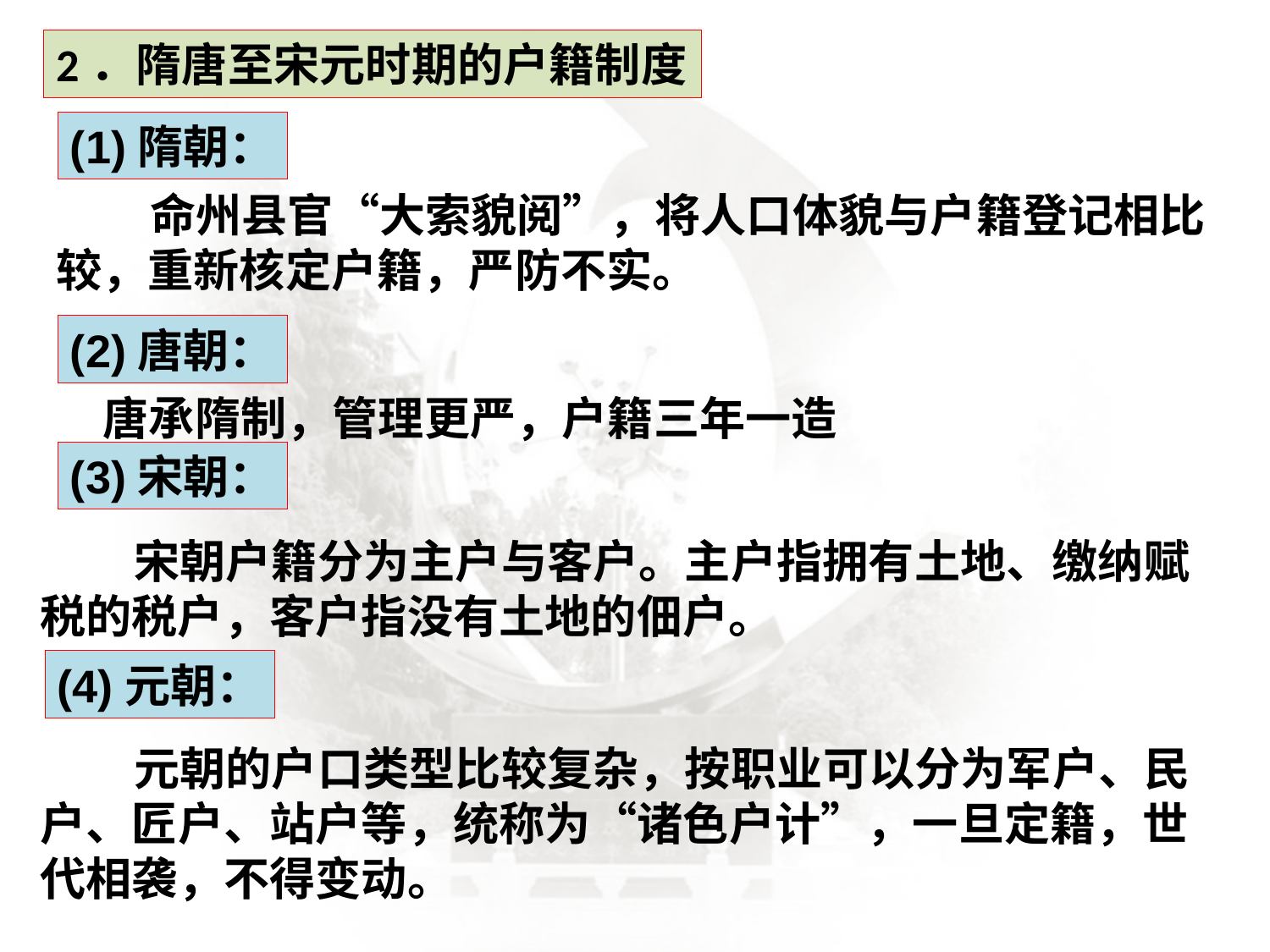

2．隋唐至宋元时期的户籍制度
(1)隋朝：
        命州县官“大索貌阅”，将人口体貌与户籍登记相比较，重新核定户籍，严防不实。
(2)唐朝：
     唐承隋制，管理更严，户籍三年一造
(3)宋朝：
        宋朝户籍分为主户与客户。主户指拥有土地、缴纳赋税的税户，客户指没有土地的佃户。
(4)元朝：
        元朝的户口类型比较复杂，按职业可以分为军户、民户、匠户、站户等，统称为“诸色户计”，一旦定籍，世代相袭，不得变动。